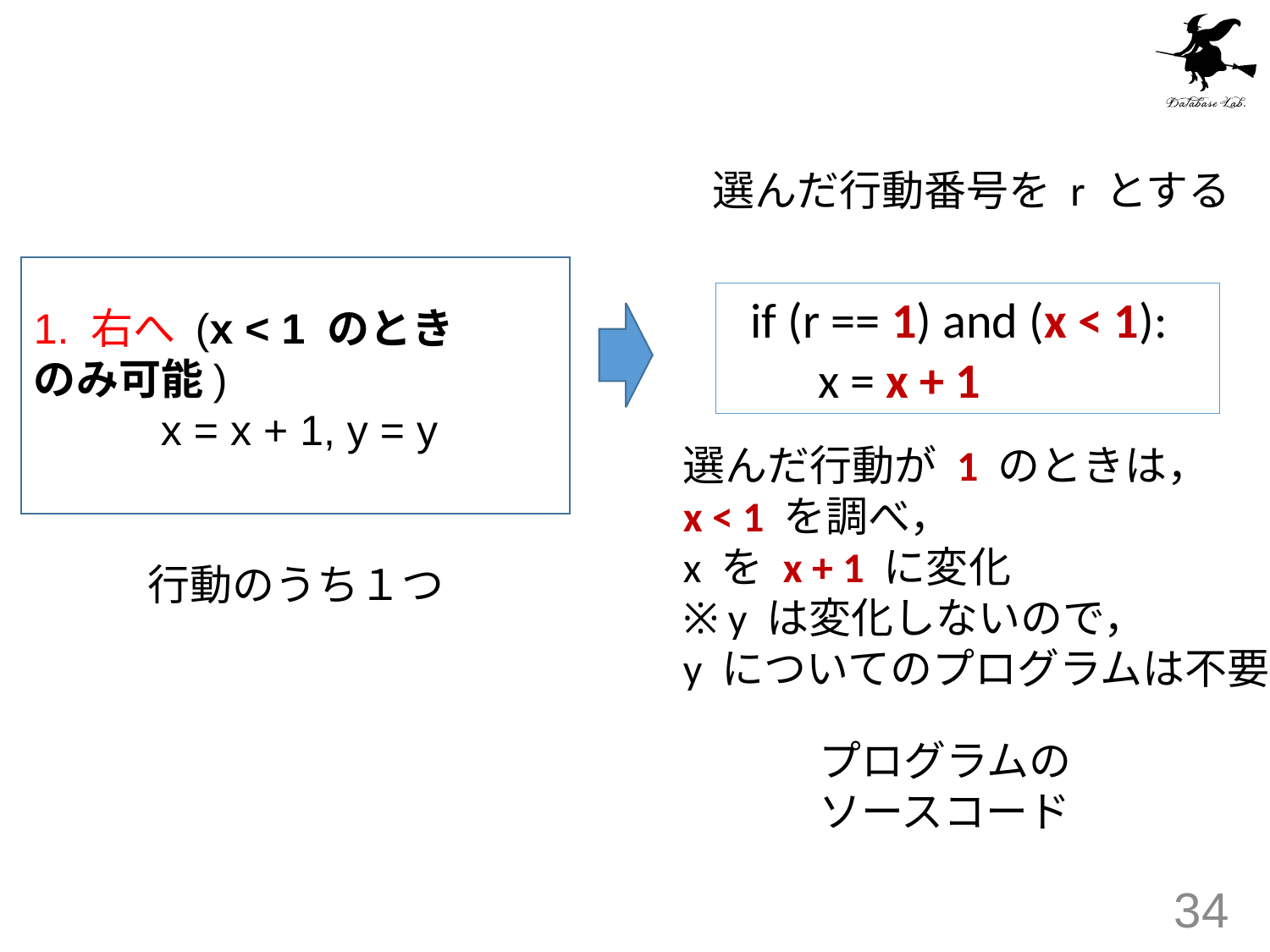

#
選んだ行動番号を r とする

  if (r == 1) and (x < 1):
        x = x + 1
1. 右へ (x < 1 のときのみ可能)
	x = x + 1, y = y

選んだ行動が 1 のときは，
x < 1 を調べ，
x を x + 1 に変化
※ y は変化しないので，
y についてのプログラムは不要
行動のうち１つ
プログラムの
ソースコード
34